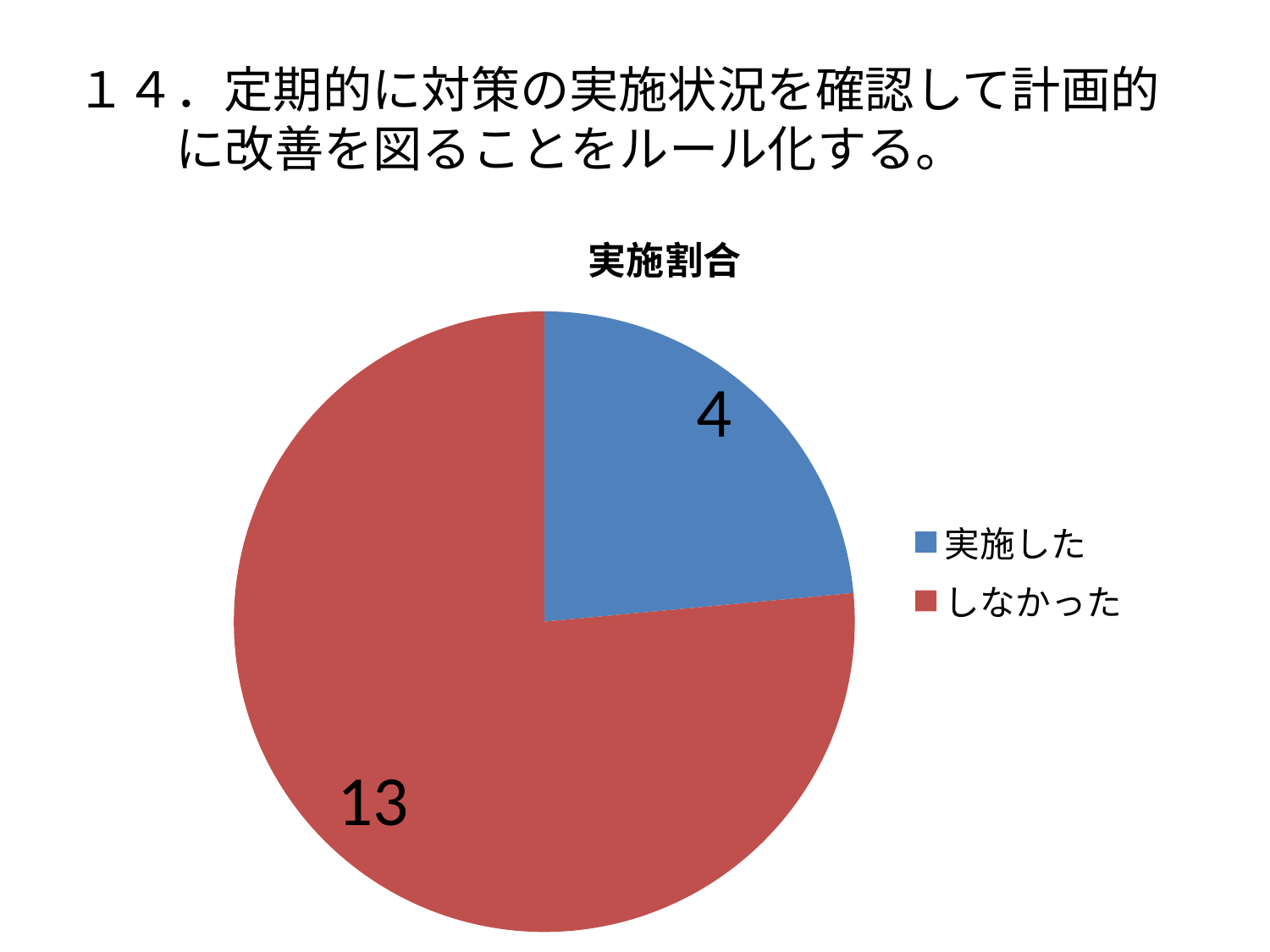

# １４．定期的に対策の実施状況を確認して計画的に改善を図ることをルール化する。

### Chart:

| Category | 実施割合 |
|---|---|
| 実施した | 4.0 |
| しなかった | 13.0 |